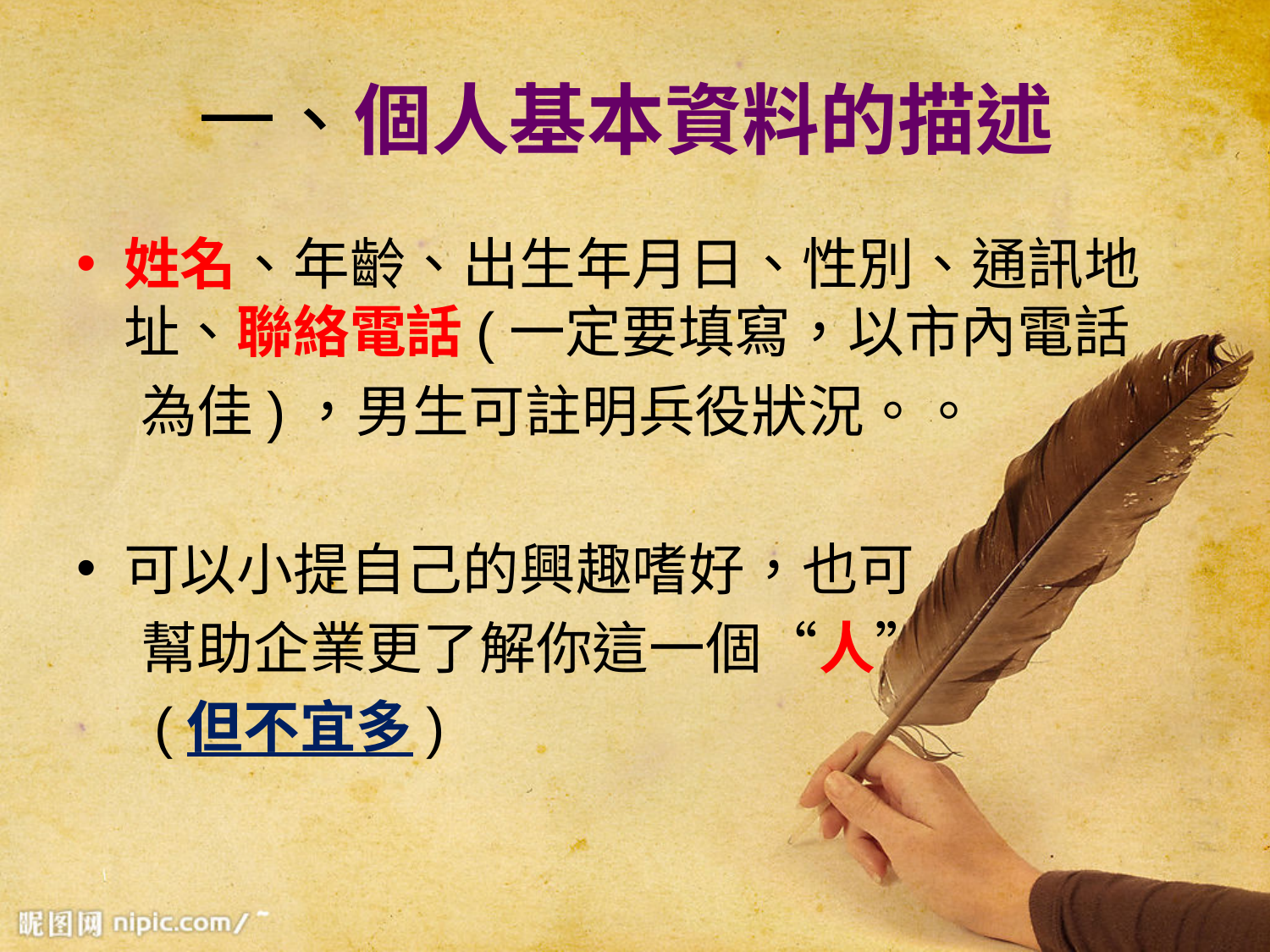

# 一、個人基本資料的描述
姓名、年齡、出生年月日、性別、通訊地址、聯絡電話(一定要填寫，以市內電話
    為佳)，男生可註明兵役狀況。。

可以小提自己的興趣嗜好，也可
    幫助企業更了解你這一個“人”
     (但不宜多)